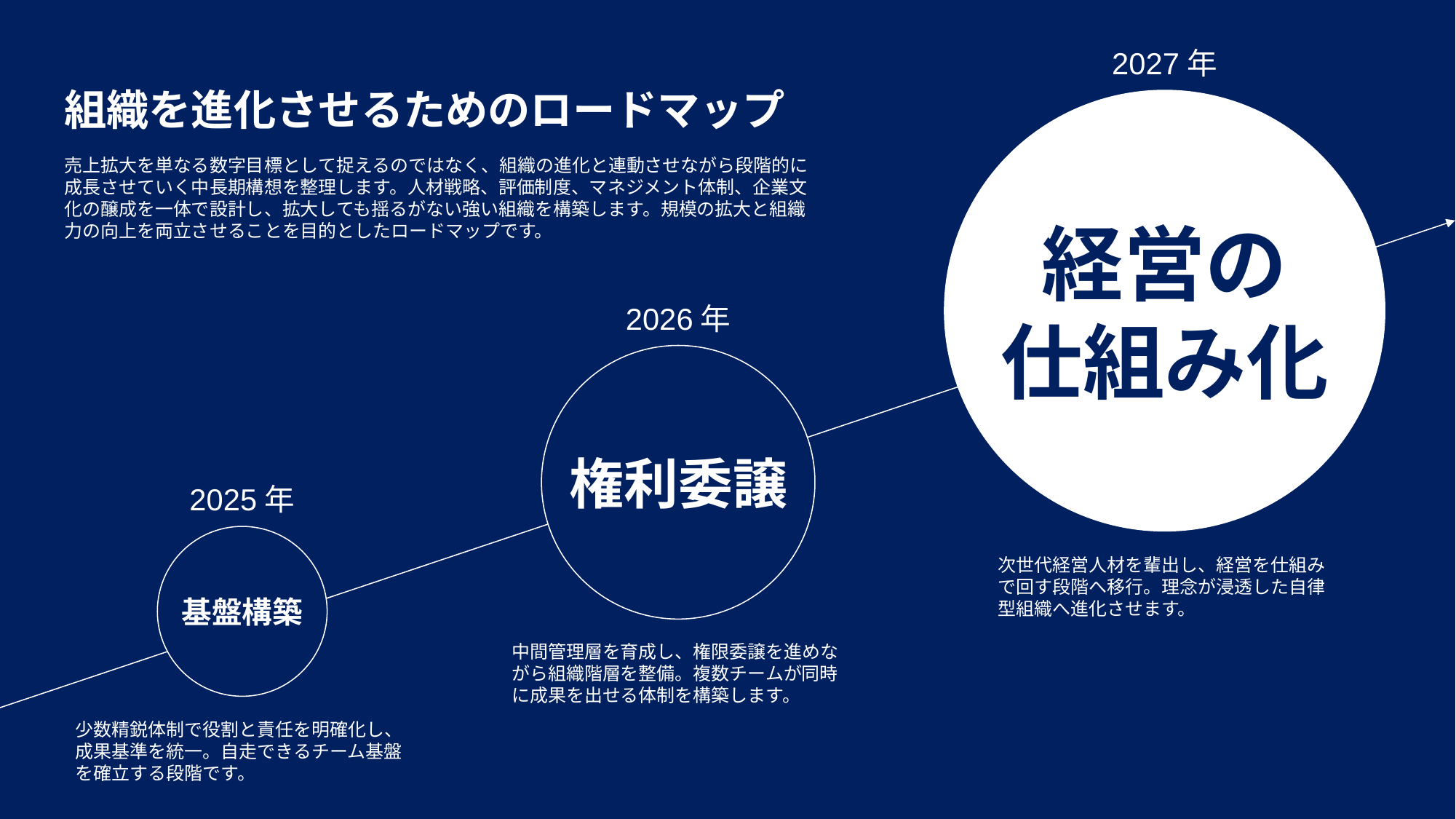

2027年
組織を進化させるためのロードマップ
経営の
仕組み化
売上拡大を単なる数字目標として捉えるのではなく、組織の進化と連動させながら段階的に成長させていく中長期構想を整理します。人材戦略、評価制度、マネジメント体制、企業文化の醸成を一体で設計し、拡大しても揺るがない強い組織を構築します。規模の拡大と組織力の向上を両立させることを目的としたロードマップです。
2026年
権利委譲
2025年
基盤構築
次世代経営人材を輩出し、経営を仕組みで回す段階へ移行。理念が浸透した自律型組織へ進化させます。
中間管理層を育成し、権限委譲を進めながら組織階層を整備。複数チームが同時に成果を出せる体制を構築します。
少数精鋭体制で役割と責任を明確化し、成果基準を統一。自走できるチーム基盤を確立する段階です。